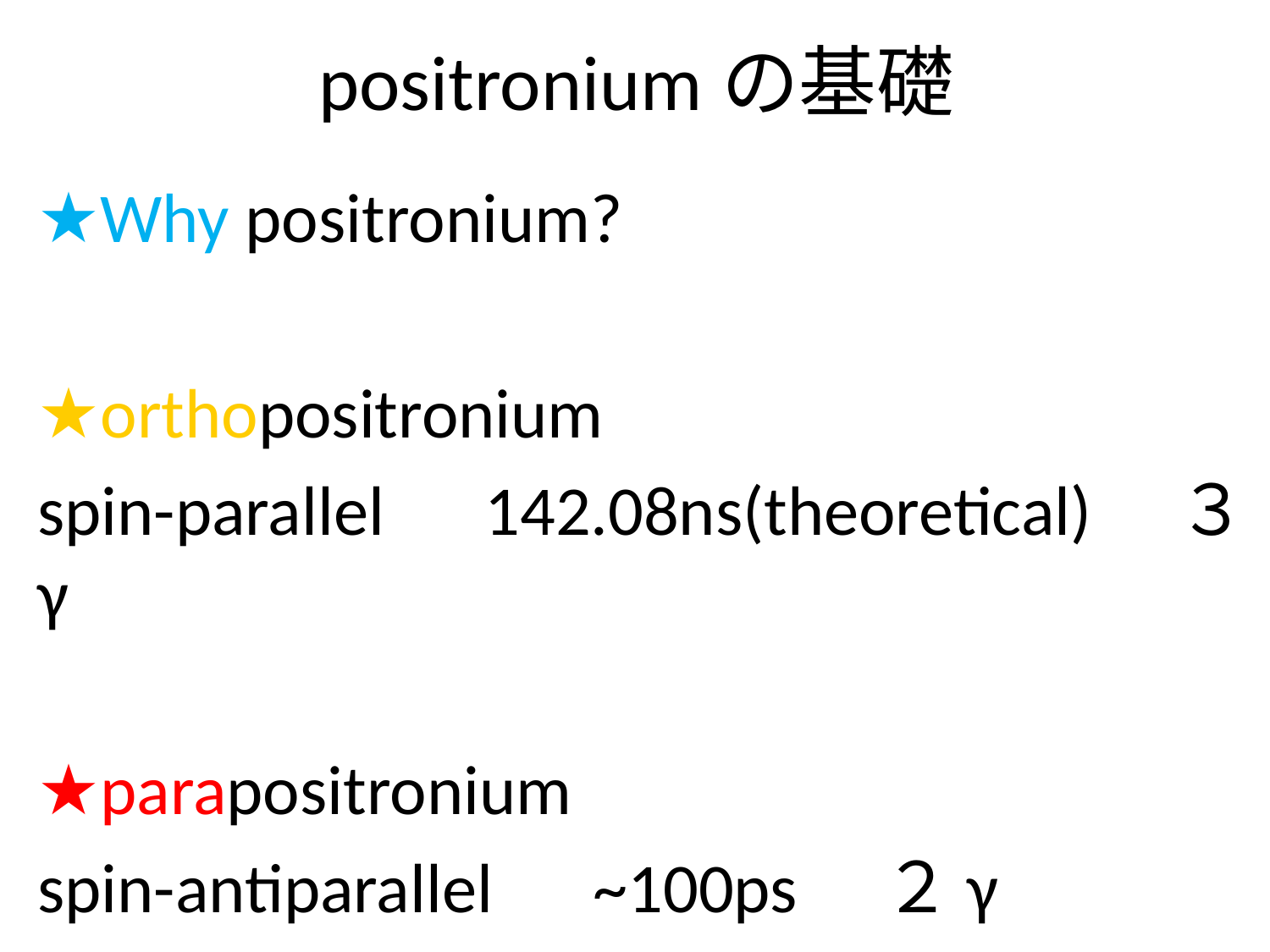

# positroniumの基礎
★Why positronium?

★orthopositronium
spin-parallel　142.08ns(theoretical)　３γ

★parapositronium
spin-antiparallel　~100ps　２γ